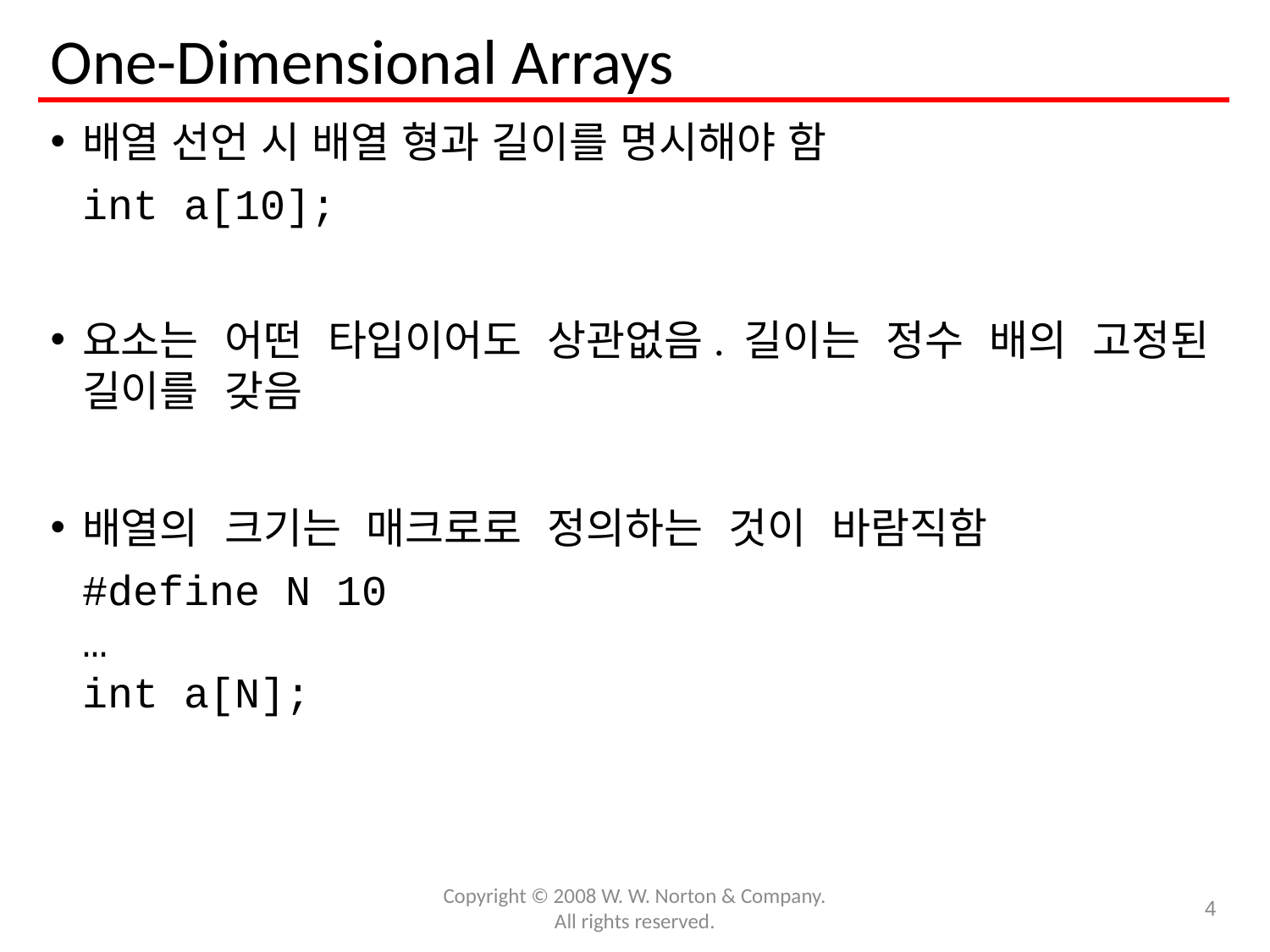

# One-Dimensional Arrays
배열 선언 시 배열 형과 길이를 명시해야 함
	int a[10];

요소는 어떤 타입이어도 상관없음. 길이는 정수 배의 고정된 길이를 갖음

배열의 크기는 매크로로 정의하는 것이 바람직함
	#define N 10
	…
	int a[N];
Copyright © 2008 W. W. Norton & Company.
All rights reserved.
4